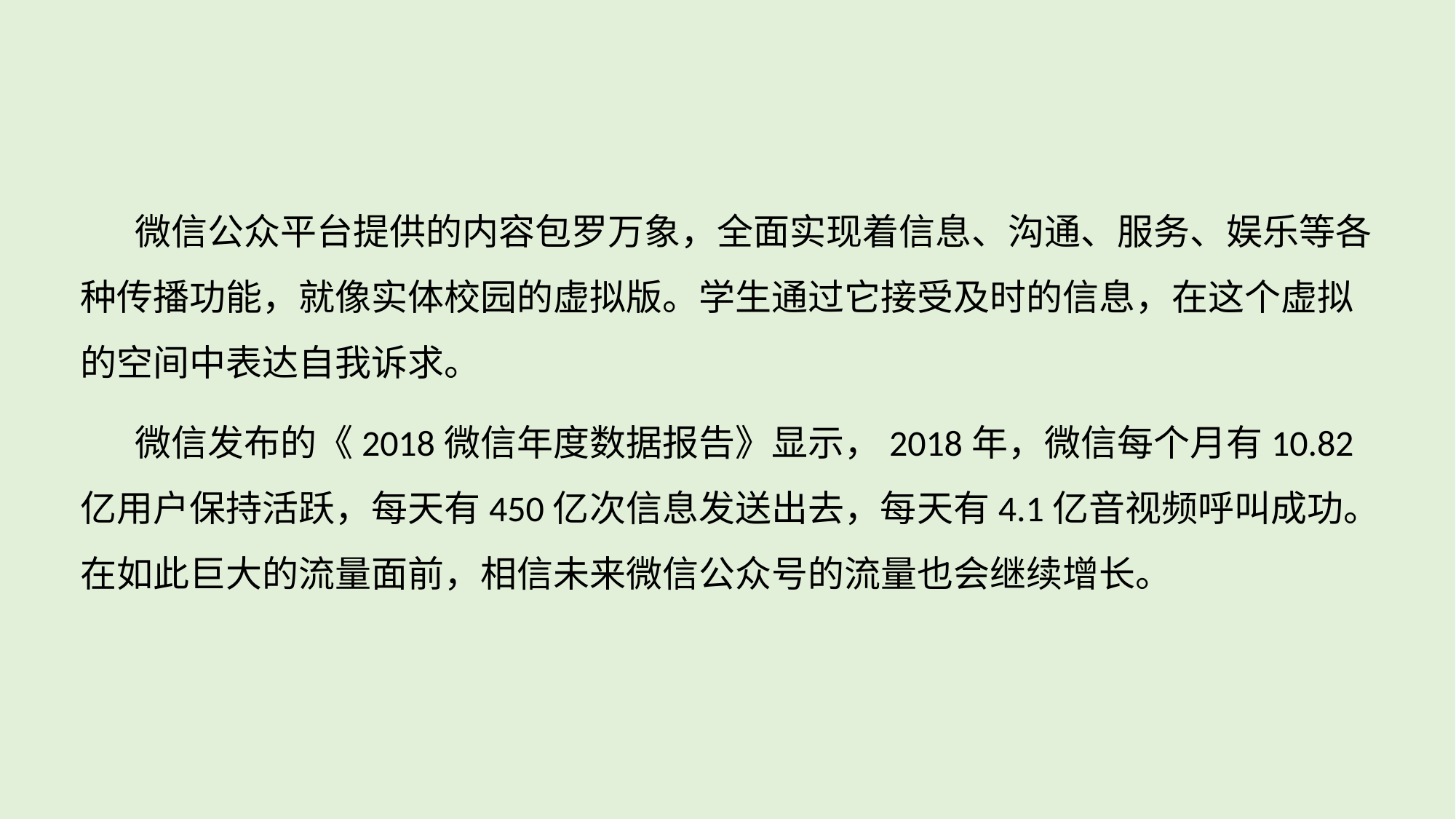

微信公众平台提供的内容包罗万象，全面实现着信息、沟通、服务、娱乐等各种传播功能，就像实体校园的虚拟版。学生通过它接受及时的信息，在这个虚拟的空间中表达自我诉求。
微信发布的《2018微信年度数据报告》显示，2018年，微信每个月有10.82亿用户保持活跃，每天有450亿次信息发送出去，每天有4.1亿音视频呼叫成功。在如此巨大的流量面前，相信未来微信公众号的流量也会继续增长。